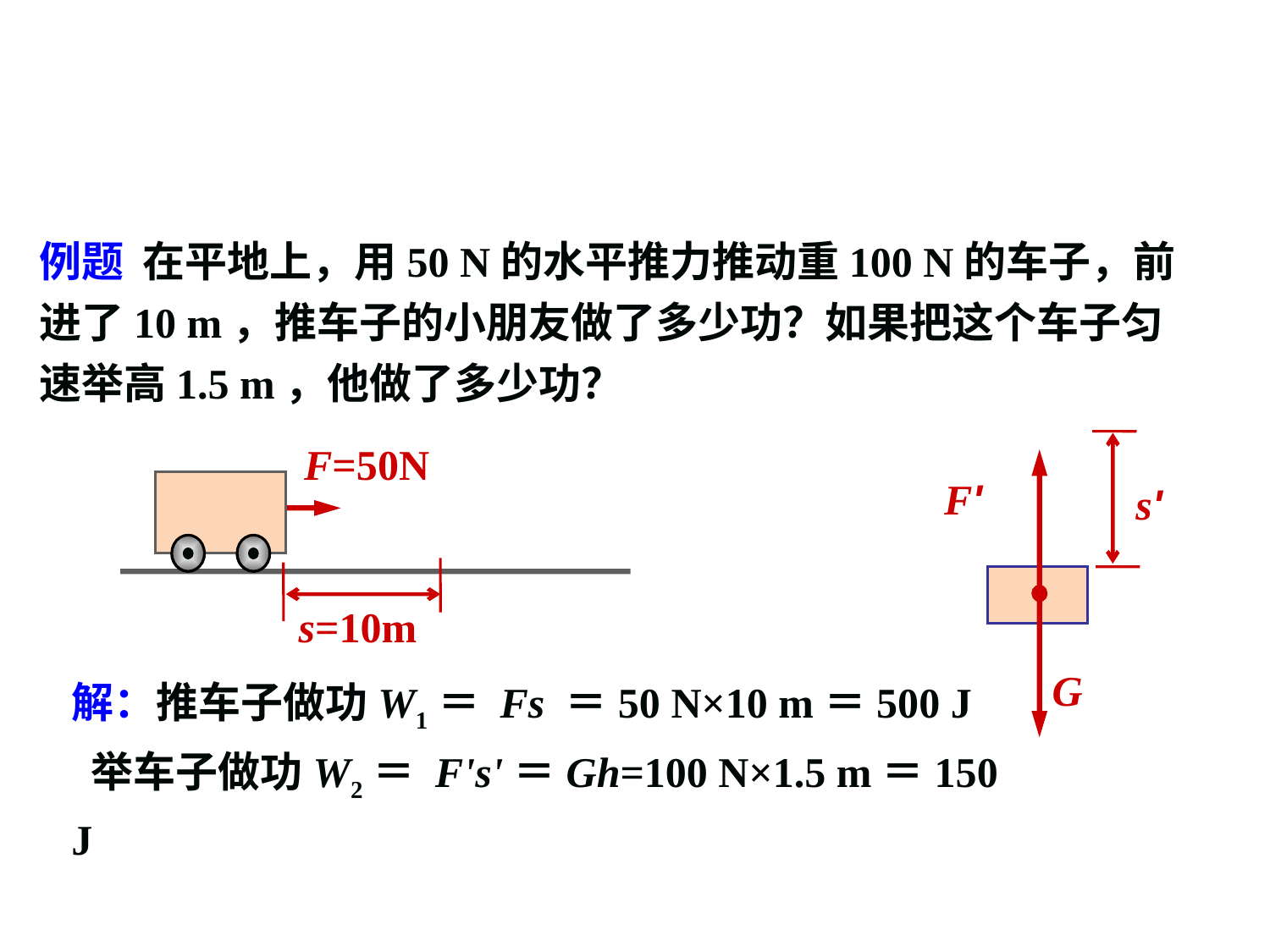

例题  在平地上，用50 N的水平推力推动重100 N的车子，前进了10 m，推车子的小朋友做了多少功？如果把这个车子匀速举高1.5 m，他做了多少功？
F=50N

s'

F'

s=10m

解：推车子做功W1＝ Fs ＝50 N×10 m＝500 J
 举车子做功W2＝ F's'＝Gh=100 N×1.5 m＝150 J
G